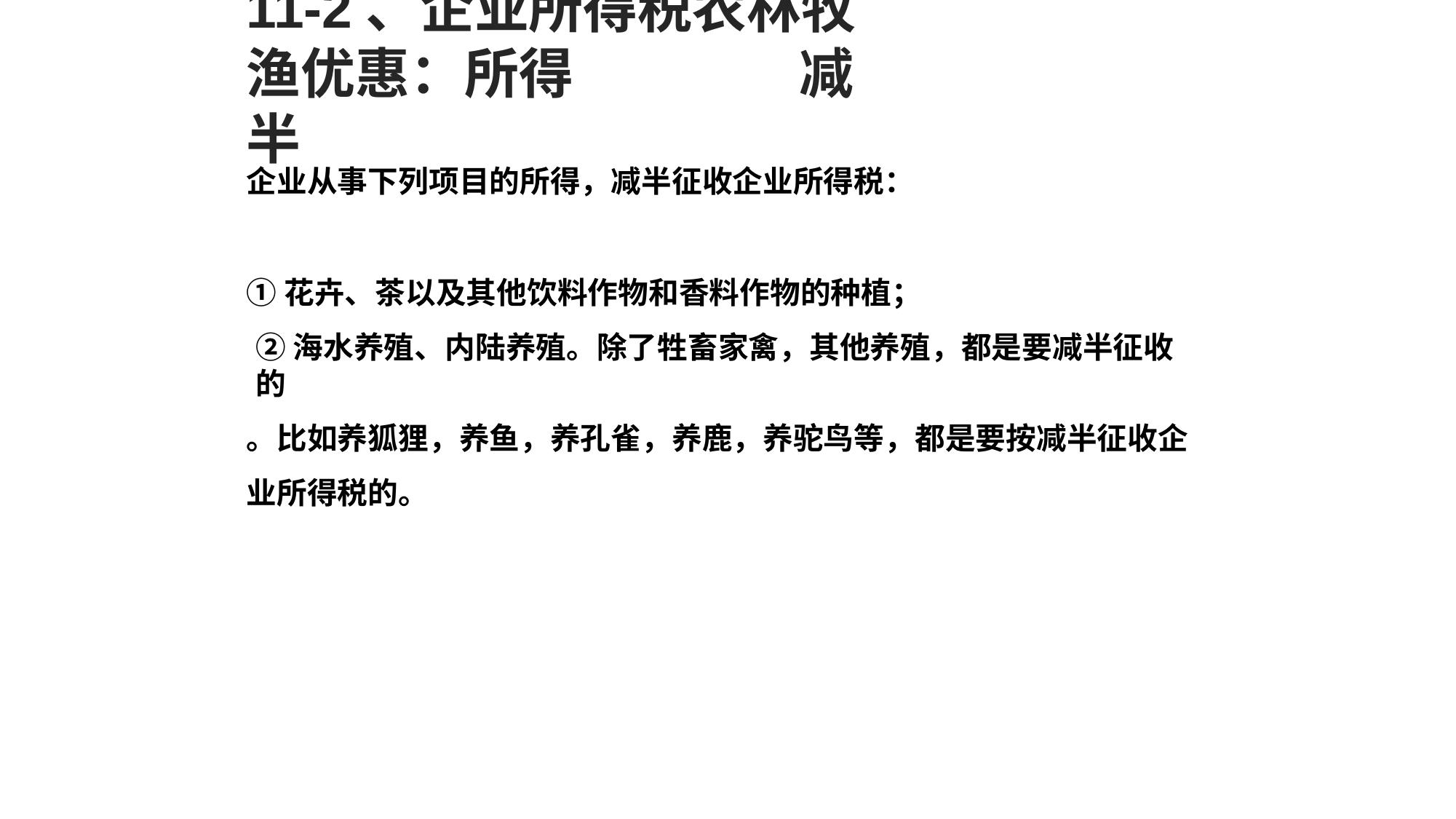

# 11-2、企业所得税农林牧渔优惠：所得	减半
企业从事下列项目的所得，减半征收企业所得税：

①花卉、茶以及其他饮料作物和香料作物的种植；
②海水养殖、内陆养殖。除了牲畜家禽，其他养殖，都是要减半征收的
。比如养狐狸，养鱼，养孔雀，养鹿，养驼鸟等，都是要按减半征收企 业所得税的。